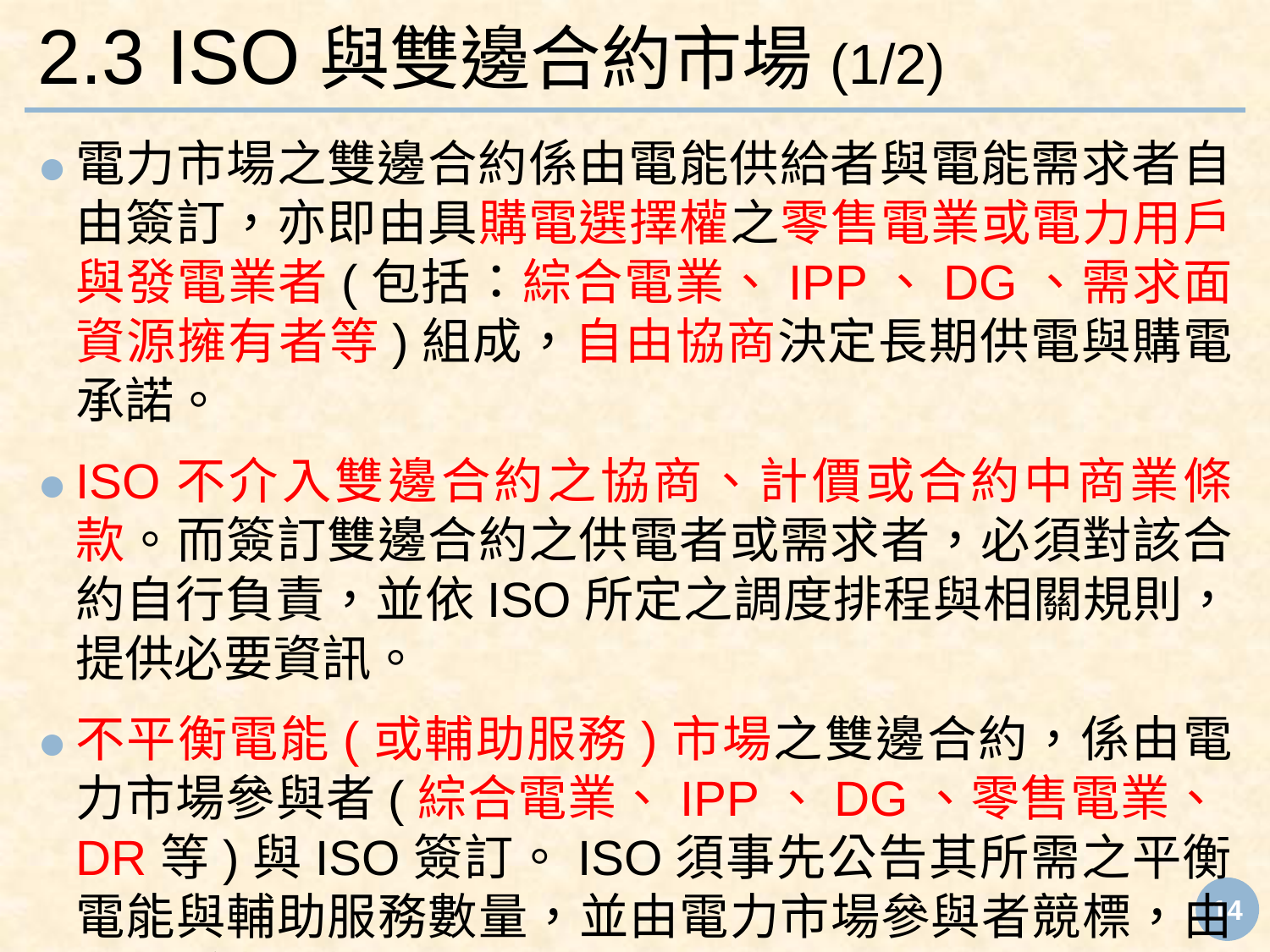

# 2.3 ISO與雙邊合約市場(1/2)
電力市場之雙邊合約係由電能供給者與電能需求者自由簽訂，亦即由具購電選擇權之零售電業或電力用戶與發電業者(包括：綜合電業、IPP、DG、需求面資源擁有者等)組成，自由協商決定長期供電與購電承諾。
ISO不介入雙邊合約之協商、計價或合約中商業條款。而簽訂雙邊合約之供電者或需求者，必須對該合約自行負責，並依ISO所定之調度排程與相關規則，提供必要資訊。
不平衡電能(或輔助服務)市場之雙邊合約，係由電力市場參與者(綜合電業、IPP、DG、零售電業、DR等)與ISO簽訂。ISO須事先公告其所需之平衡電能與輔助服務數量，並由電力市場參與者競標，由出價低者得標提供。
14